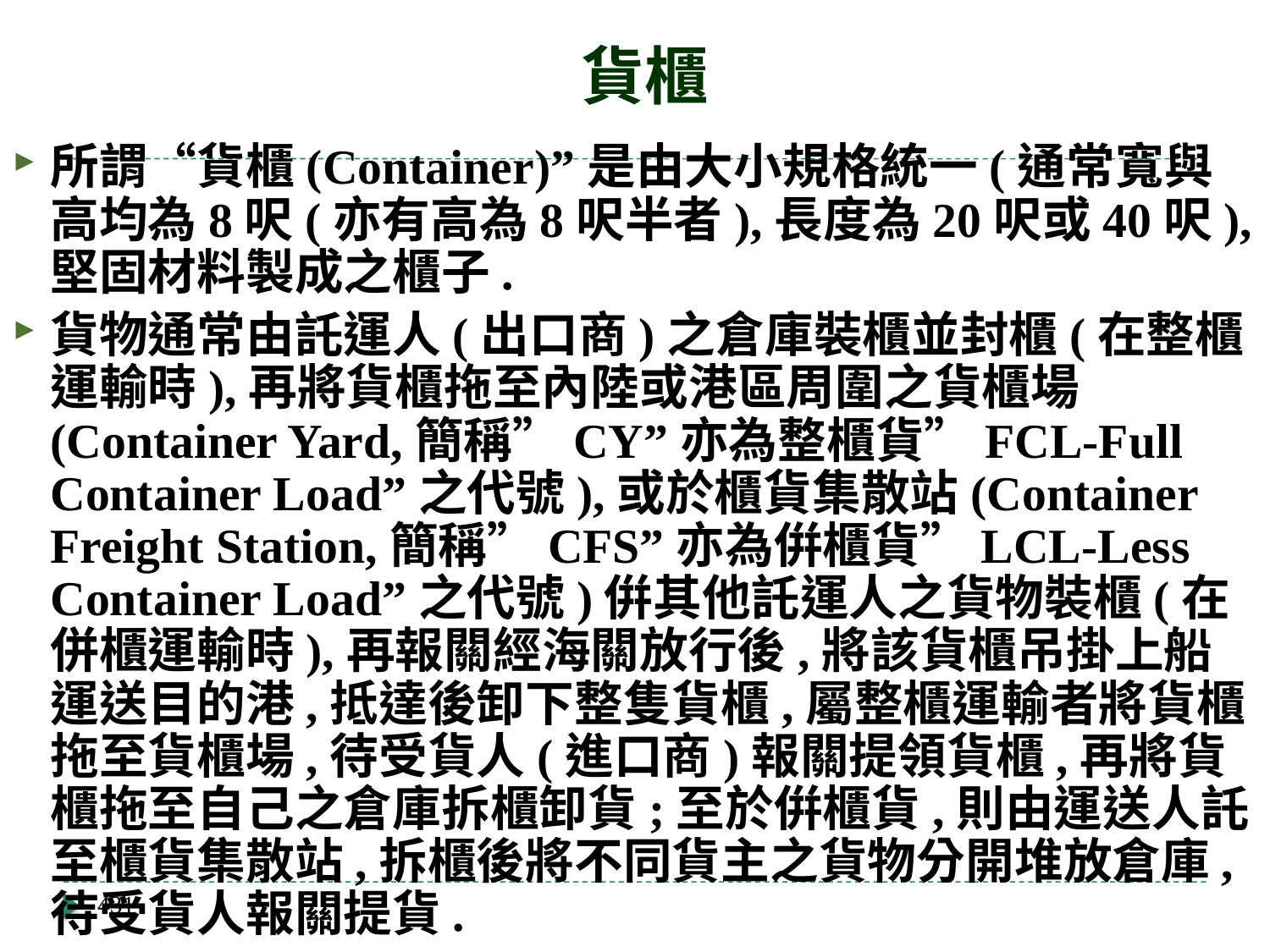

# 貨櫃
所謂“貨櫃(Container)”是由大小規格統一(通常寬與高均為8呎(亦有高為8呎半者),長度為20呎或40呎),堅固材料製成之櫃子.
貨物通常由託運人(出口商)之倉庫裝櫃並封櫃(在整櫃運輸時),再將貨櫃拖至內陸或港區周圍之貨櫃場(Container Yard,簡稱”CY”亦為整櫃貨”FCL-Full Container Load”之代號),或於櫃貨集散站(Container Freight Station,簡稱”CFS”亦為倂櫃貨”LCL-Less Container Load”之代號)倂其他託運人之貨物裝櫃(在併櫃運輸時),再報關經海關放行後,將該貨櫃吊掛上船運送目的港,抵達後卸下整隻貨櫃,屬整櫃運輸者將貨櫃拖至貨櫃場,待受貨人(進口商)報關提領貨櫃,再將貨櫃拖至自己之倉庫拆櫃卸貨;至於倂櫃貨,則由運送人託至櫃貨集散站,拆櫃後將不同貨主之貨物分開堆放倉庫,待受貨人報關提貨.
431